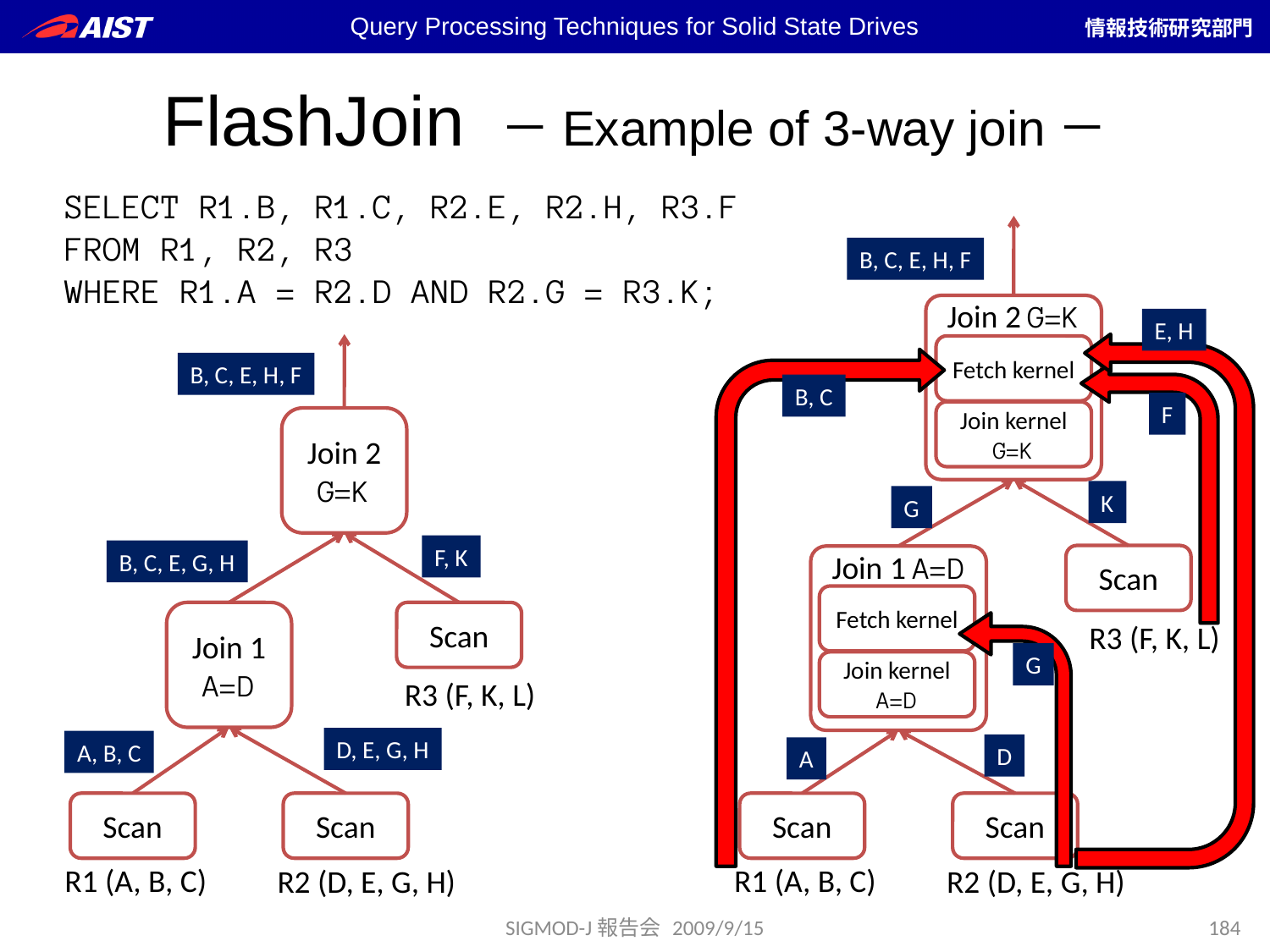

Query Processing Techniques for Solid State Drives
# FlashJoin －Example of 3-way join－
SELECT R1.B, R1.C, R2.E, R2.H, R3.F
FROM R1, R2, R3
WHERE R1.A = R2.D AND R2.G = R3.K;
B, C, E, H, F
Join 2 G=K

E, H
Fetch kernel

B, C, E, H, F

B, C
F
Join kernel
G=K
Join 2
G=K
K
G

F, K
B, C, E, G, H
Scan
Join 1 A=D

Fetch kernel
Join 1
A=D
Scan
R3 (F, K, L)

G
Join kernel
A=D
R3 (F, K, L)
D, E, G, H
A, B, C
D
A
Scan
Scan
Scan
Scan
R1 (A, B, C)
R1 (A, B, C)
R2 (D, E, G, H)
R2 (D, E, G, H)
SIGMOD-J報告会 2009/9/15
184